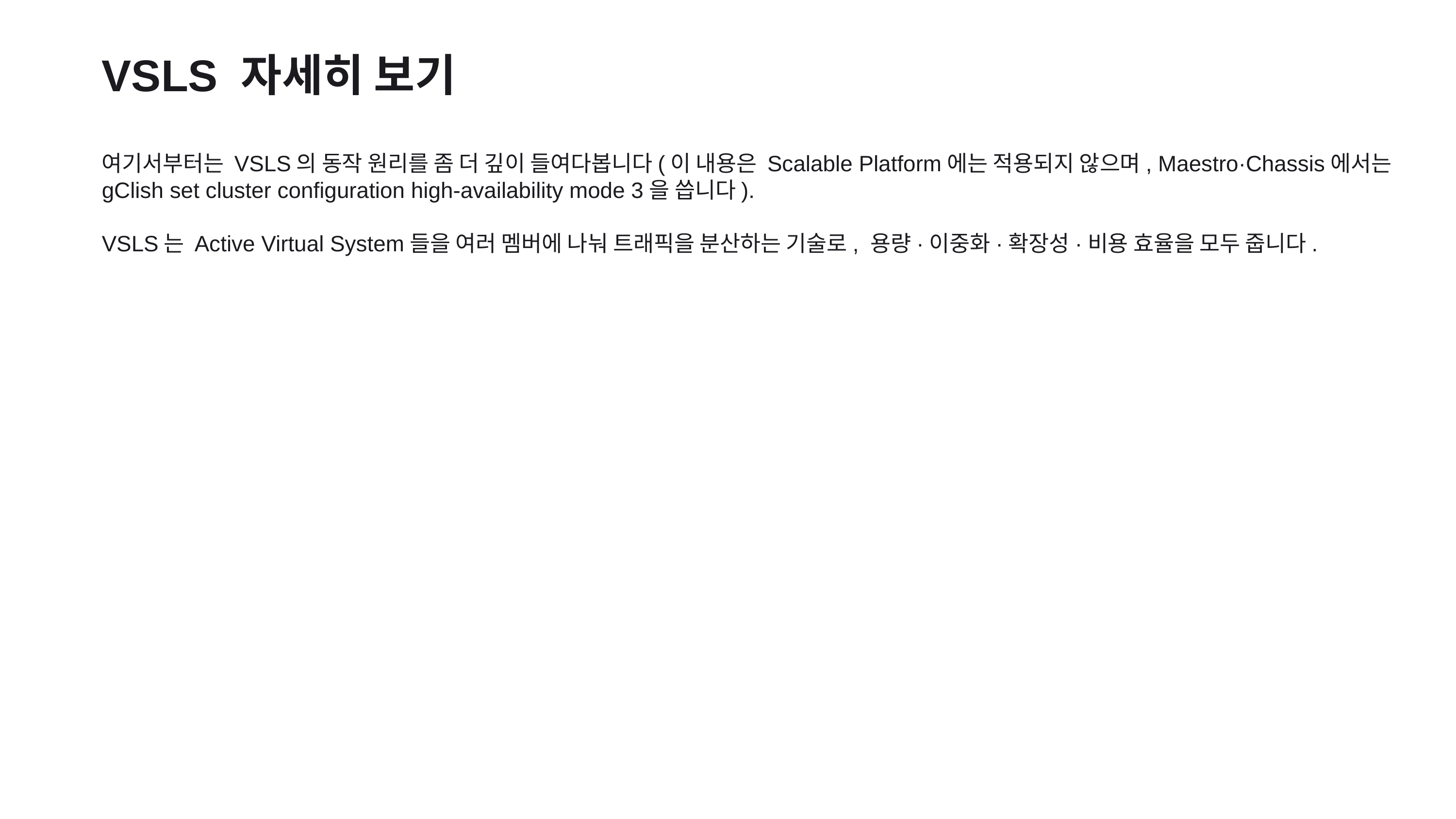

VSLS 자세히 보기
여기서부터는 VSLS의 동작 원리를 좀 더 깊이 들여다봅니다(이 내용은 Scalable Platform에는 적용되지 않으며, Maestro·Chassis에서는 gClish set cluster configuration high-availability mode 3을 씁니다).

VSLS는 Active Virtual System들을 여러 멤버에 나눠 트래픽을 분산하는 기술로, 용량·이중화·확장성·비용 효율을 모두 줍니다.